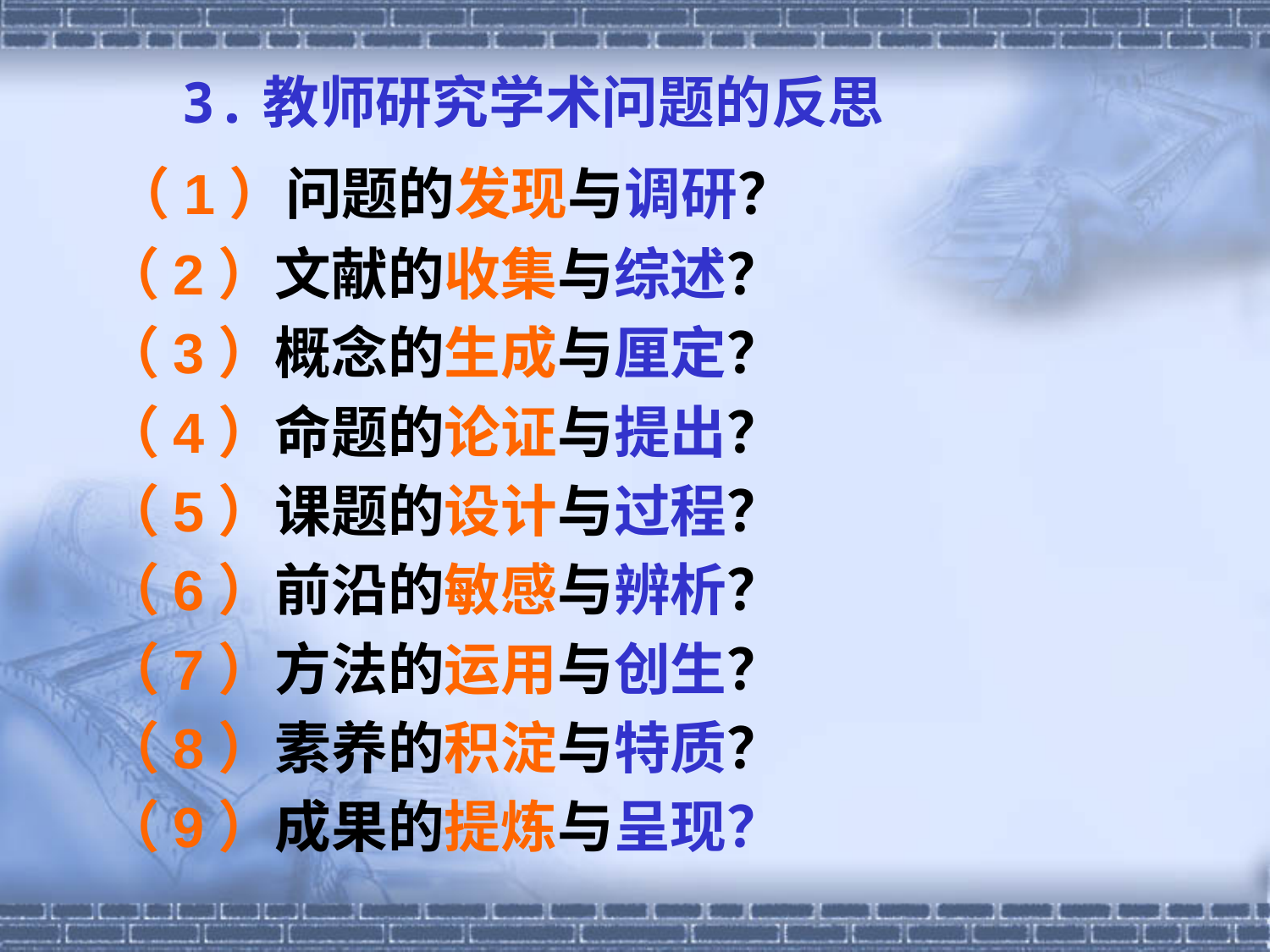

3.教师研究学术问题的反思
      （1）问题的发现与调研？
      （2）文献的收集与综述？
      （3）概念的生成与厘定？
      （4）命题的论证与提出？
      （5）课题的设计与过程？
      （6）前沿的敏感与辨析？
      （7）方法的运用与创生？
      （8）素养的积淀与特质？
      （9）成果的提炼与呈现？